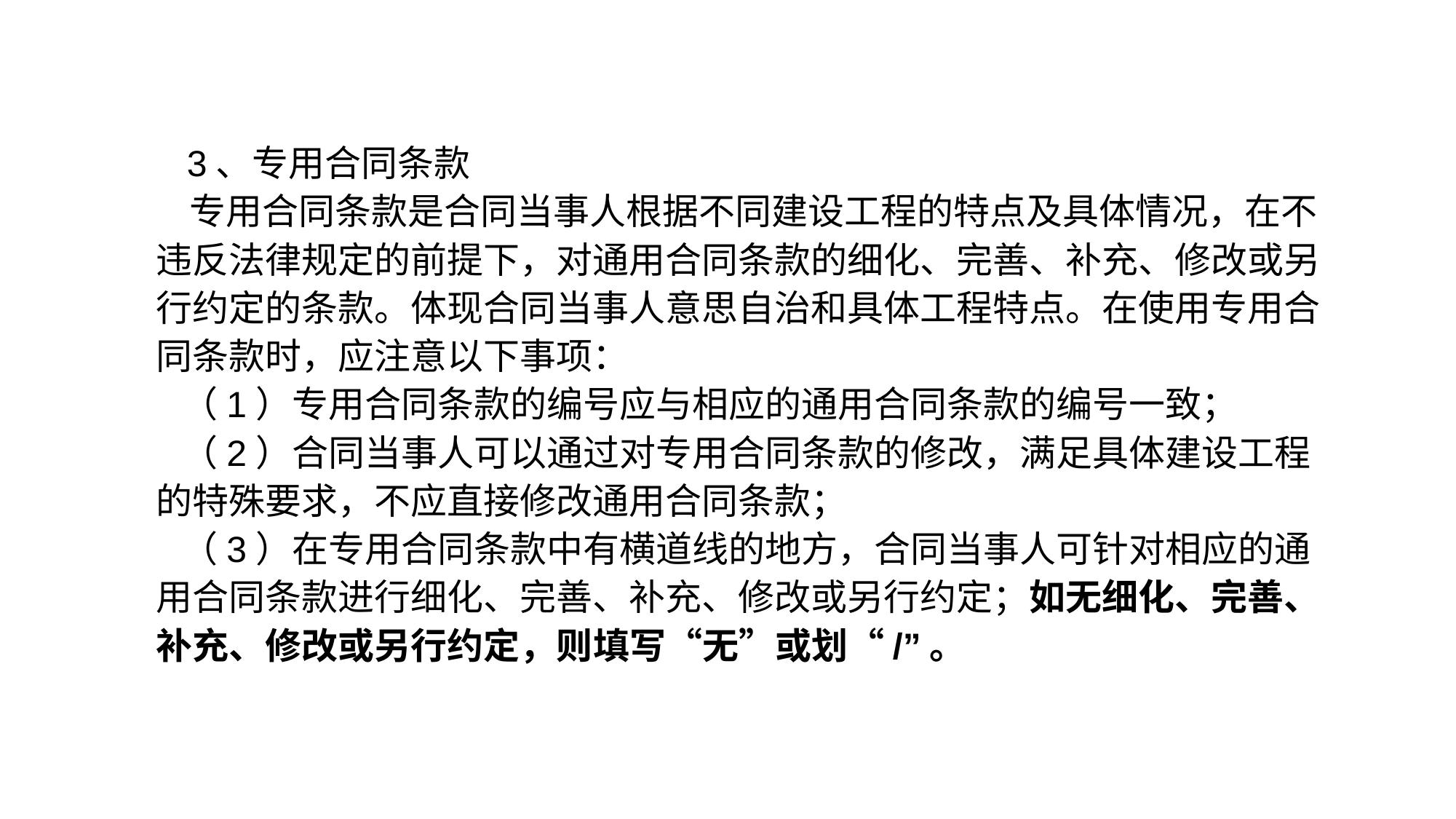

3、专用合同条款
   专用合同条款是合同当事人根据不同建设工程的特点及具体情况，在不违反法律规定的前提下，对通用合同条款的细化、完善、补充、修改或另行约定的条款。体现合同当事人意思自治和具体工程特点。在使用专用合同条款时，应注意以下事项：
  （1）专用合同条款的编号应与相应的通用合同条款的编号一致；
  （2）合同当事人可以通过对专用合同条款的修改，满足具体建设工程的特殊要求，不应直接修改通用合同条款；
  （3）在专用合同条款中有横道线的地方，合同当事人可针对相应的通用合同条款进行细化、完善、补充、修改或另行约定；如无细化、完善、补充、修改或另行约定，则填写“无”或划“/”。